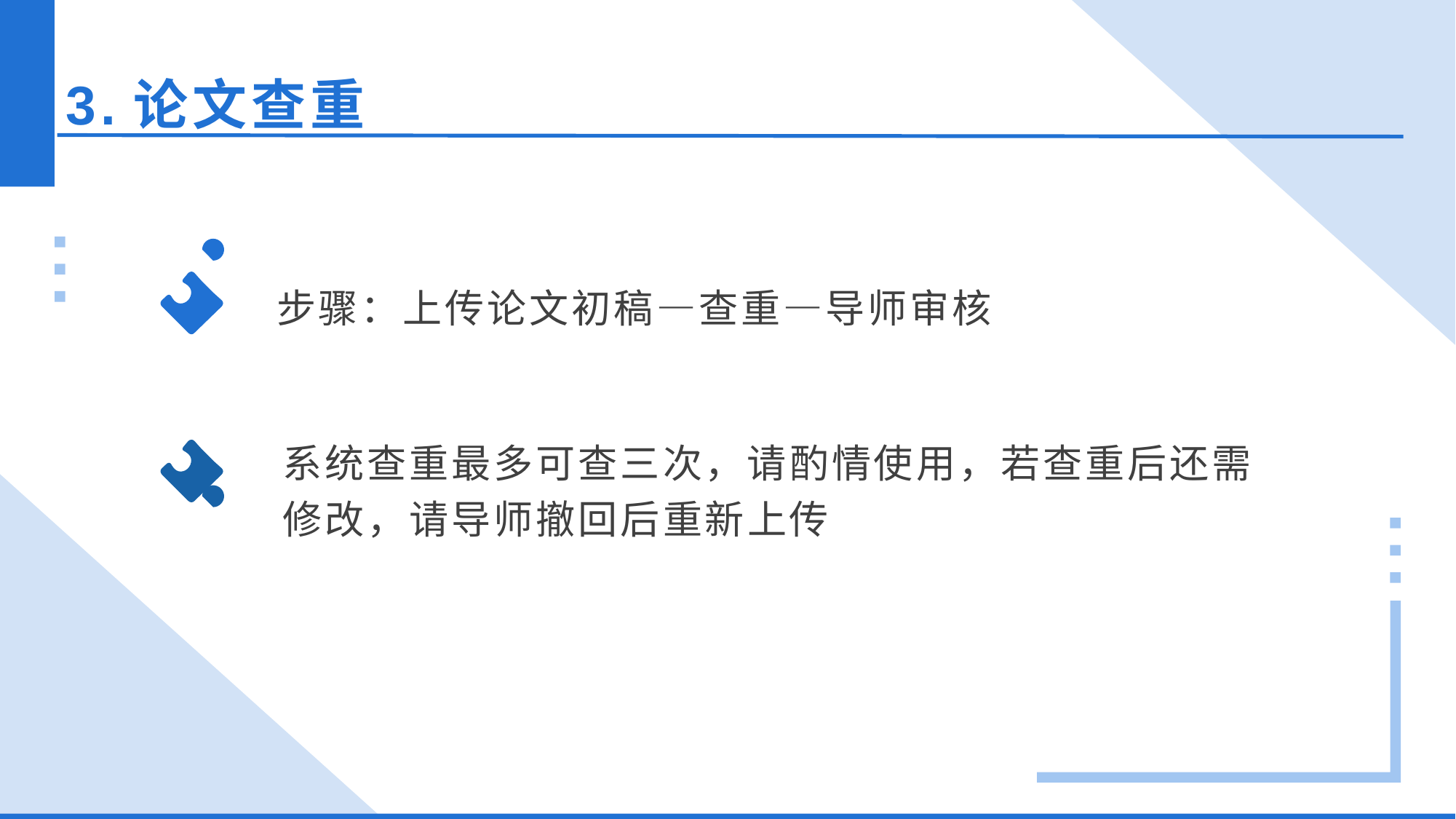

3.论文查重
步骤：上传论文初稿—查重—导师审核

系统查重最多可查三次，请酌情使用，若查重后还需修改，请导师撤回后重新上传